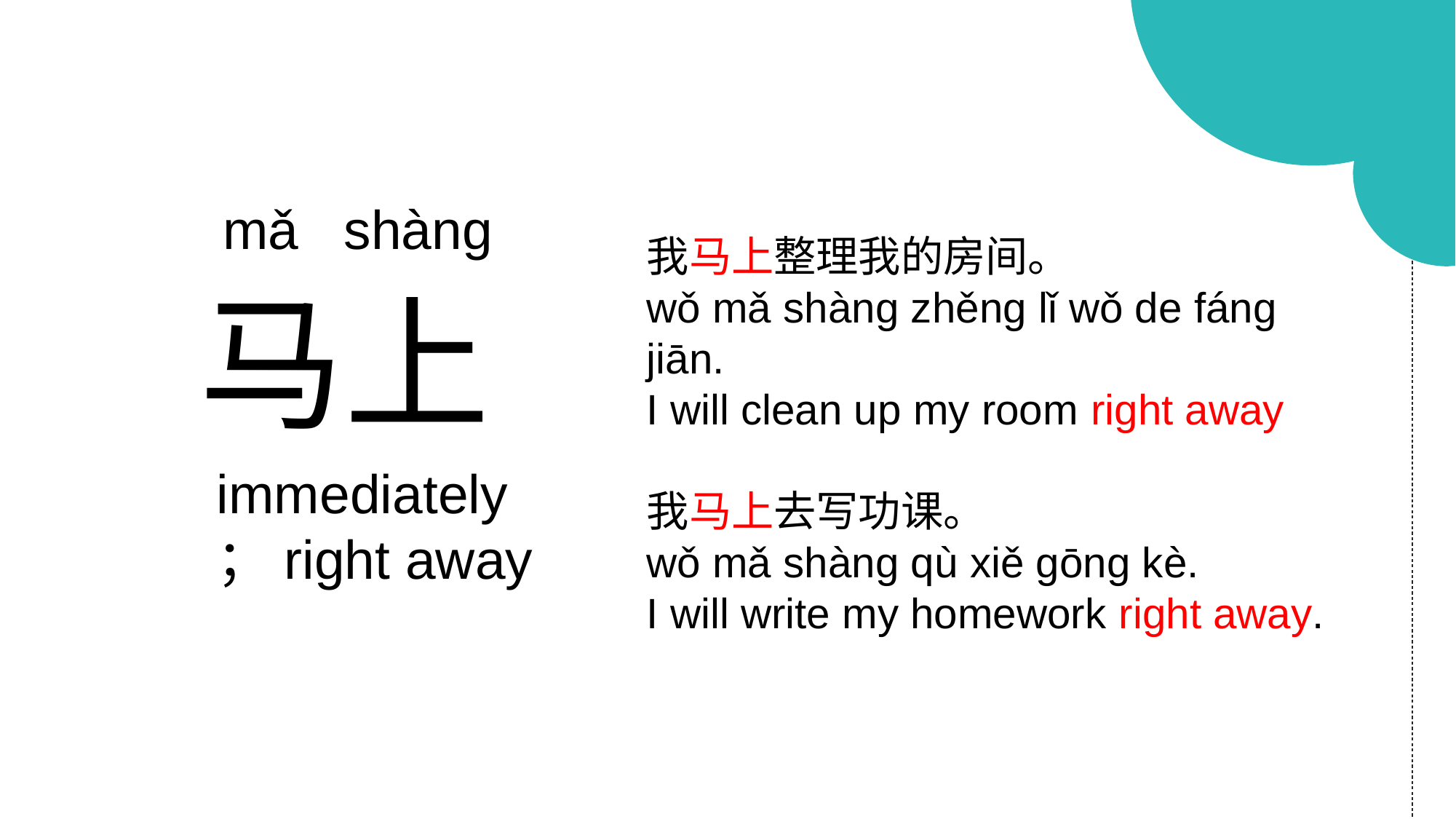

mǎ   shàng
我马上整理我的房间。
wǒ mǎ shàng zhěng lǐ wǒ de fáng jiān.
I will clean up my room right away

我马上去写功课。
wǒ mǎ shàng qù xiě gōng kè.
I will write my homework right away.
马上
immediately；right away